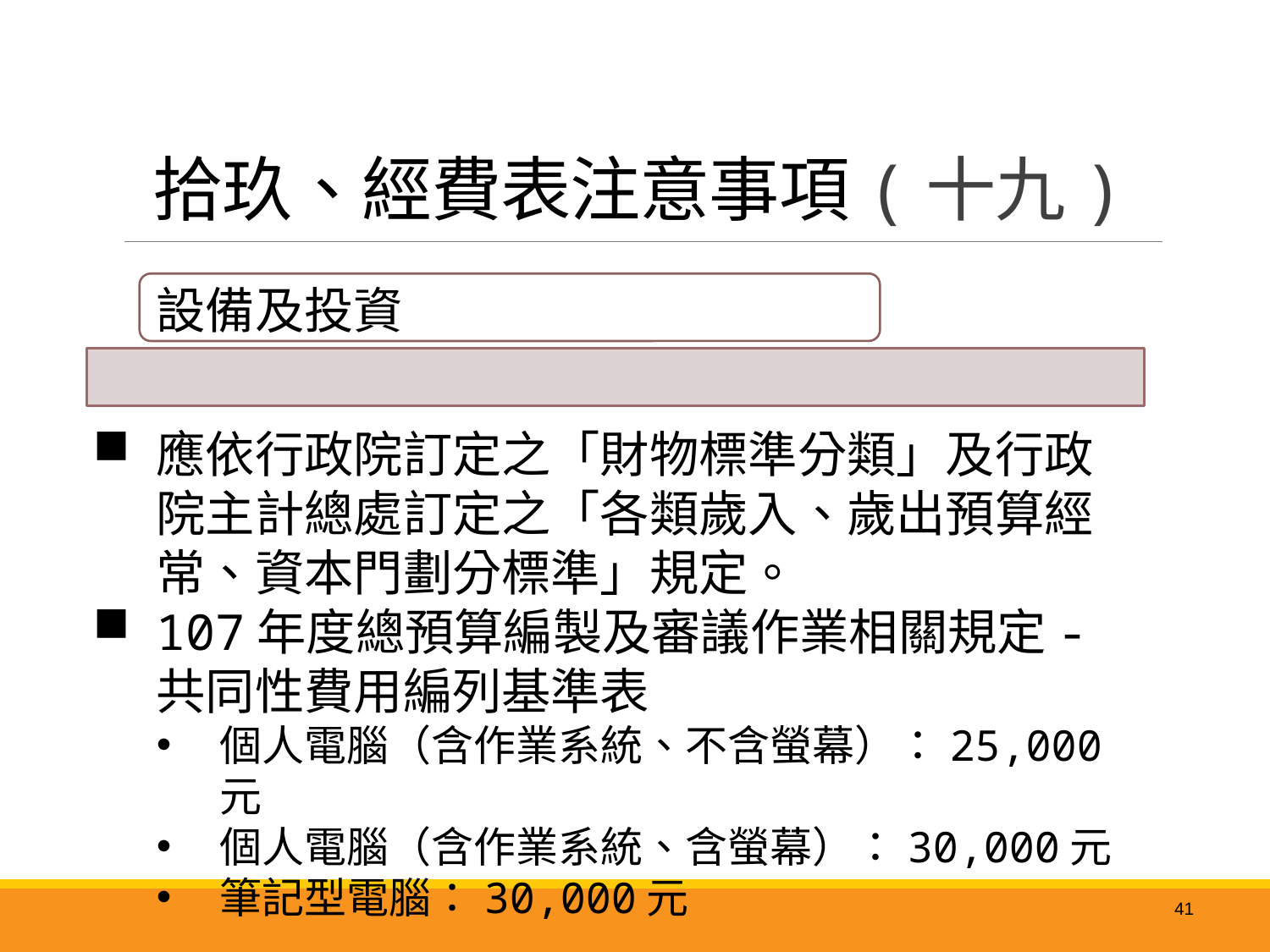

# 拾玖、經費表注意事項(十九)
設備及投資
應依行政院訂定之「財物標準分類」及行政院主計總處訂定之「各類歲入、歲出預算經常、資本門劃分標準」規定。
107年度總預算編製及審議作業相關規定-共同性費用編列基準表
個人電腦（含作業系統、不含螢幕）：25,000元
個人電腦（含作業系統、含螢幕）：30,000元
筆記型電腦：30,000元
41